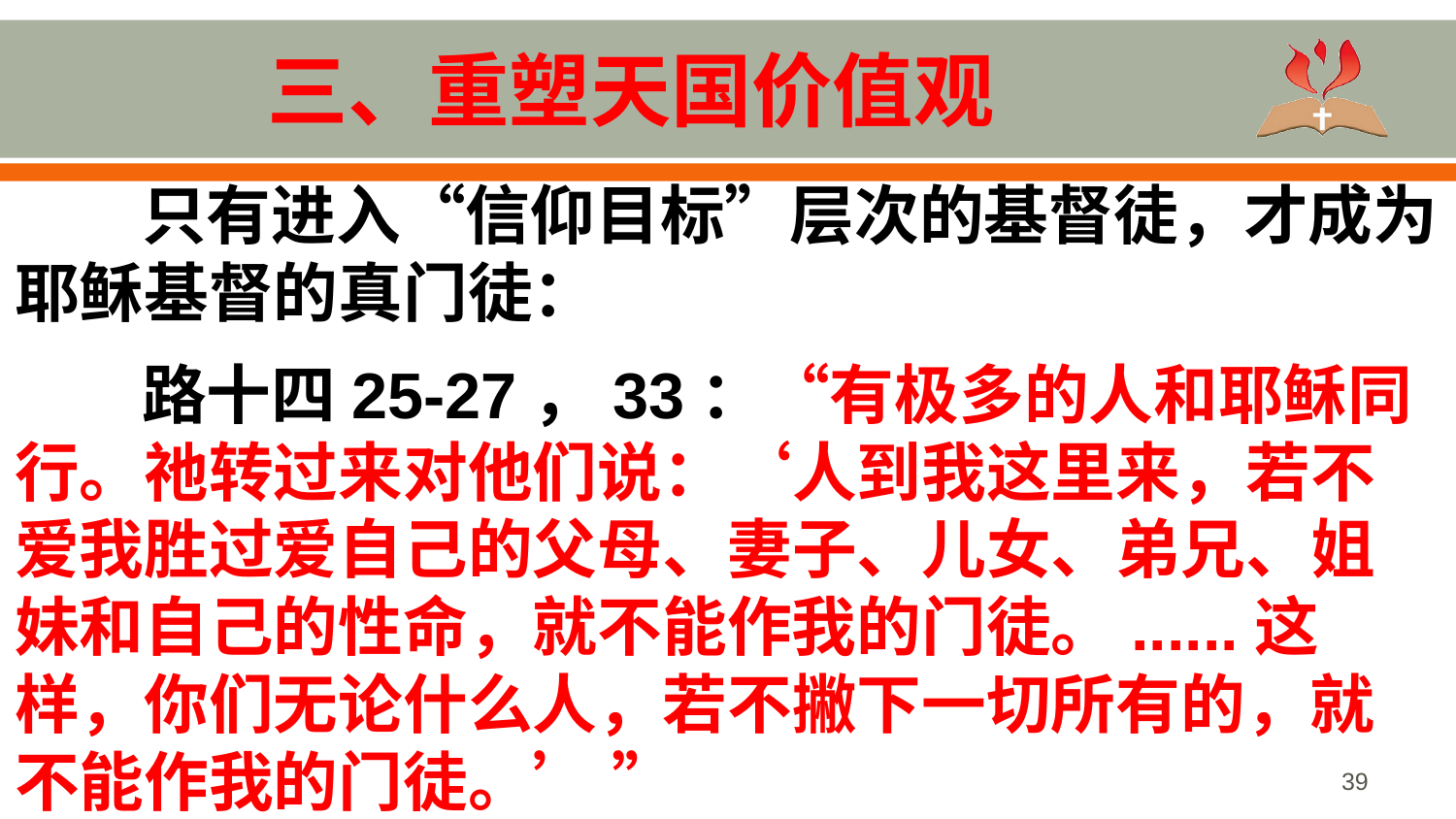

# 三、重塑天国价值观
只有进入“信仰目标”层次的基督徒，才成为耶稣基督的真门徒：
路十四25-27，33：“有极多的人和耶稣同行。祂转过来对他们说：‘人到我这里来，若不爱我胜过爱自己的父母、妻子、儿女、弟兄、姐妹和自己的性命，就不能作我的门徒。......这样，你们无论什么人，若不撇下一切所有的，就不能作我的门徒。’ ”

39